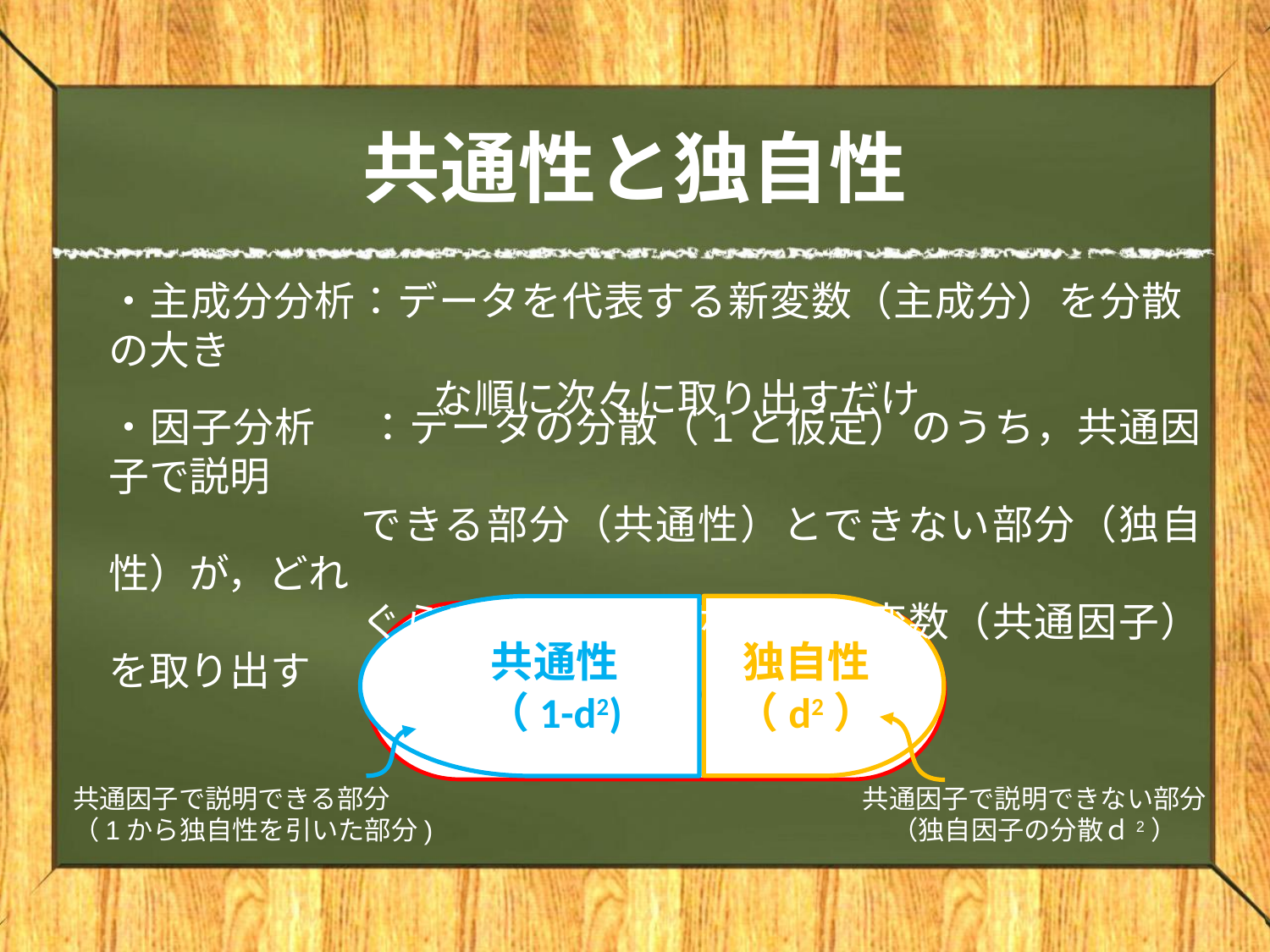

# 共通性と独自性
・主成分分析：データを代表する新変数（主成分）を分散の大き
　　　　　　　　な順に次々に取り出すだけ
・因子分析　 ：データの分散（1と仮定）のうち，共通因子で説明
　　　　　　できる部分（共通性）とできない部分（独自性）が，どれ
　　　　　　ぐらいかを考慮しながら新変数（共通因子）を取り出す
独自性
（d2）
共通性
（1-d2)
観測データの分散
共通因子で説明できる部分
（1から独自性を引いた部分)
共通因子で説明できない部分
（独自因子の分散ｄ2）